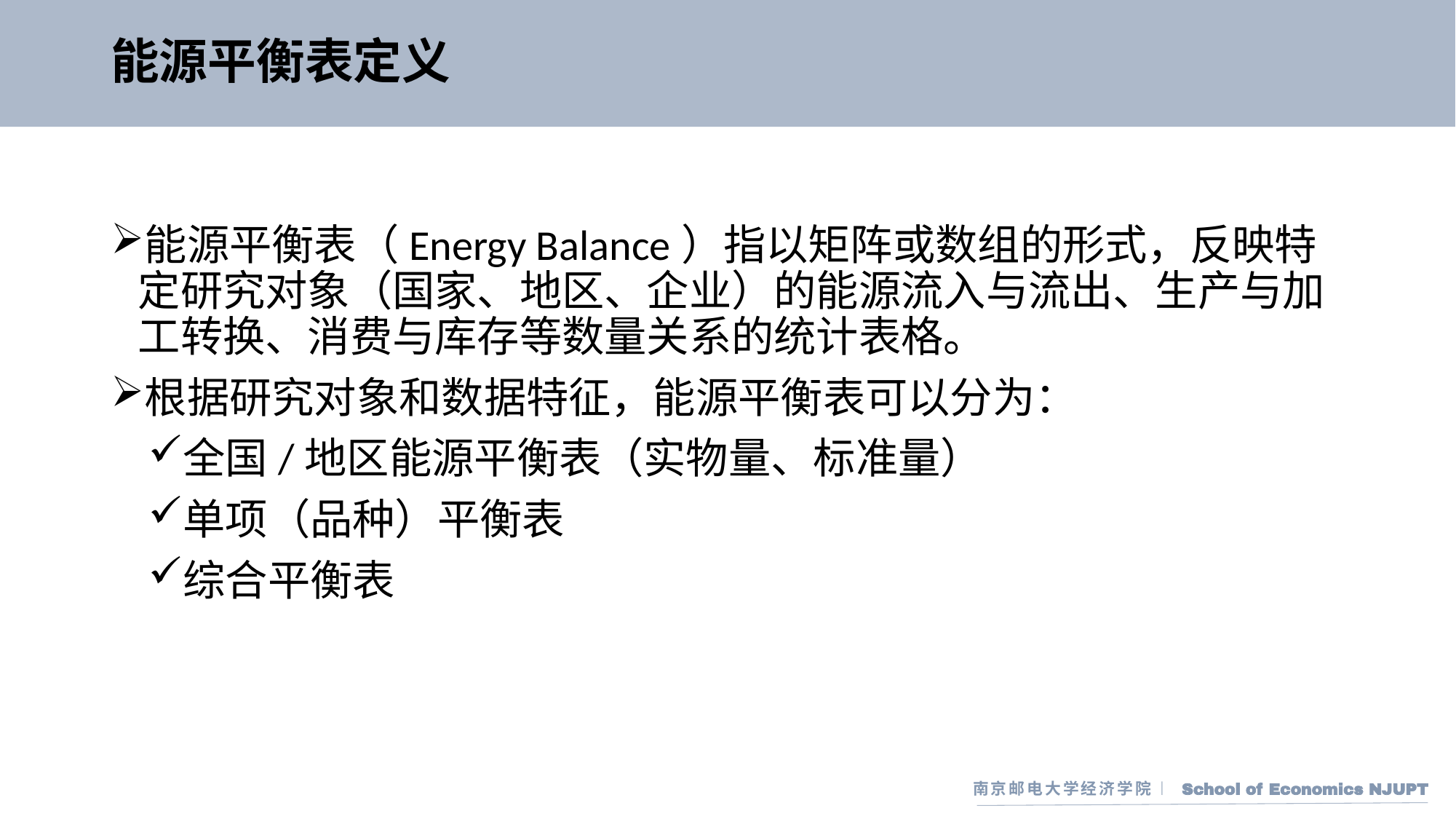

# 能源平衡表定义
能源平衡表（Energy Balance）指以矩阵或数组的形式，反映特定研究对象（国家、地区、企业）的能源流入与流出、生产与加工转换、消费与库存等数量关系的统计表格。
根据研究对象和数据特征，能源平衡表可以分为：
全国/地区能源平衡表（实物量、标准量）
单项（品种）平衡表
综合平衡表